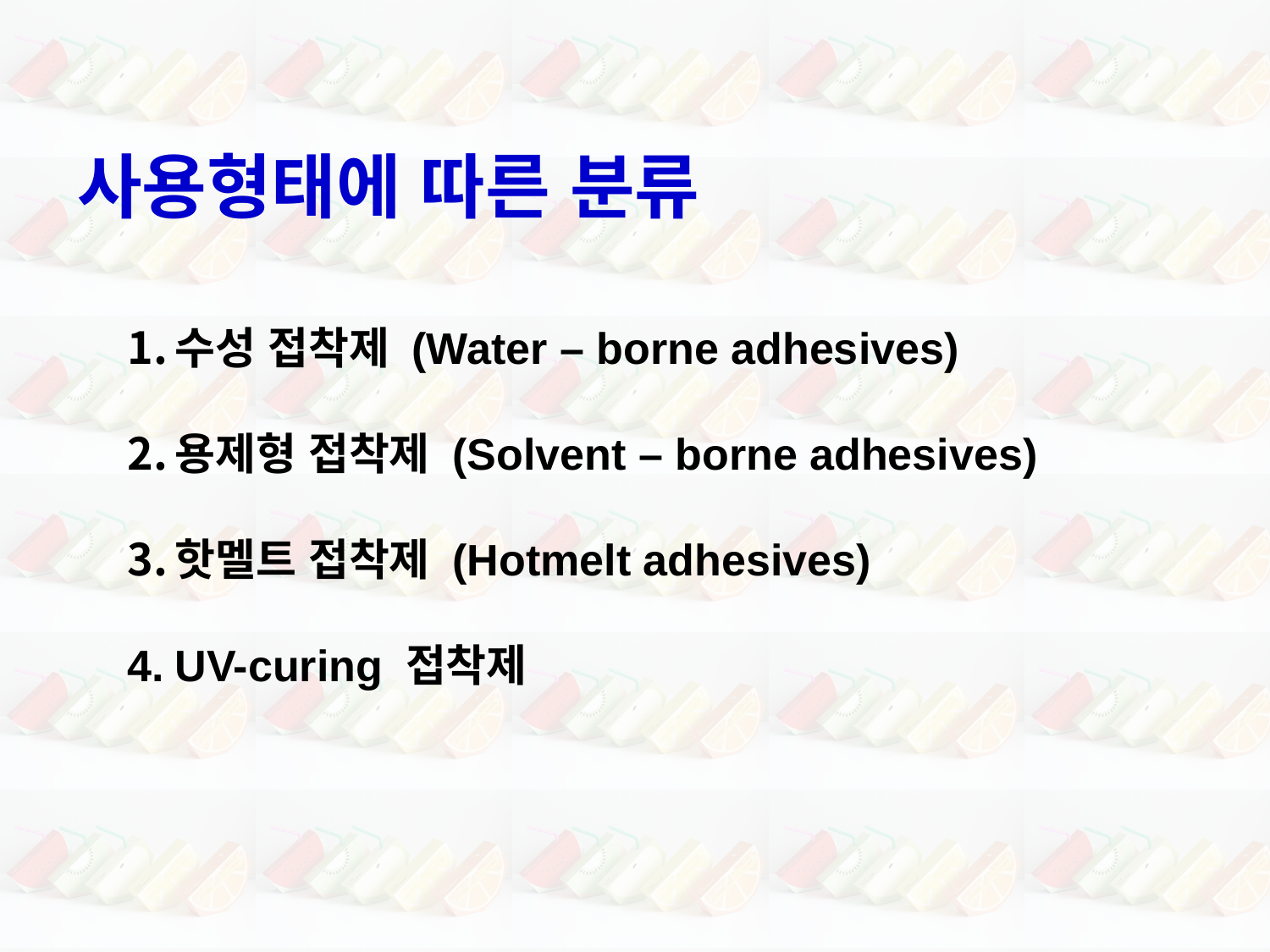

사용형태에 따른 분류
수성 접착제 (Water – borne adhesives)

용제형 접착제 (Solvent – borne adhesives)

핫멜트 접착제 (Hotmelt adhesives)

UV-curing 접착제